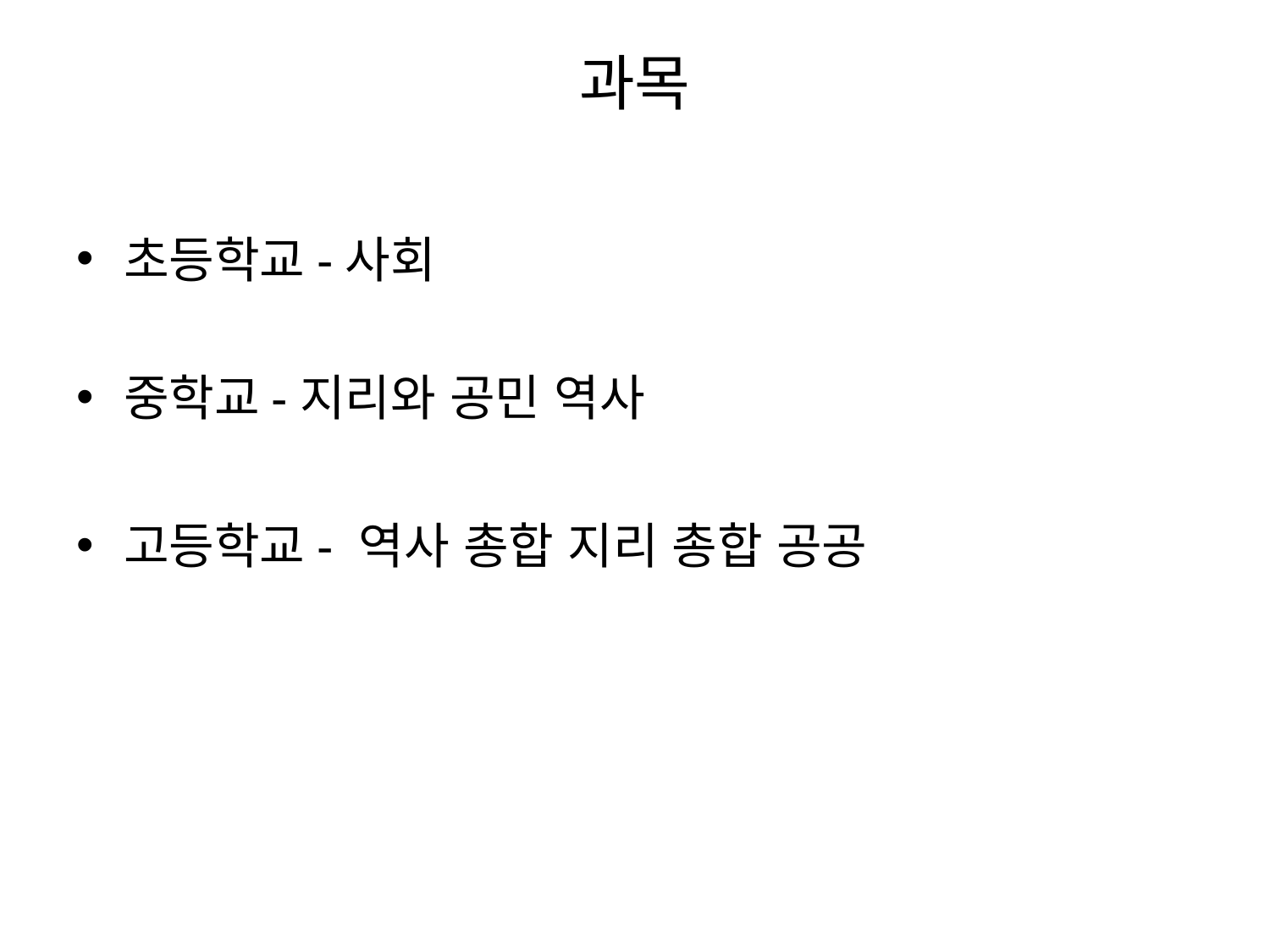

# 과목
초등학교-사회

중학교-지리와 공민 역사

고등학교- 역사 총합 지리 총합 공공